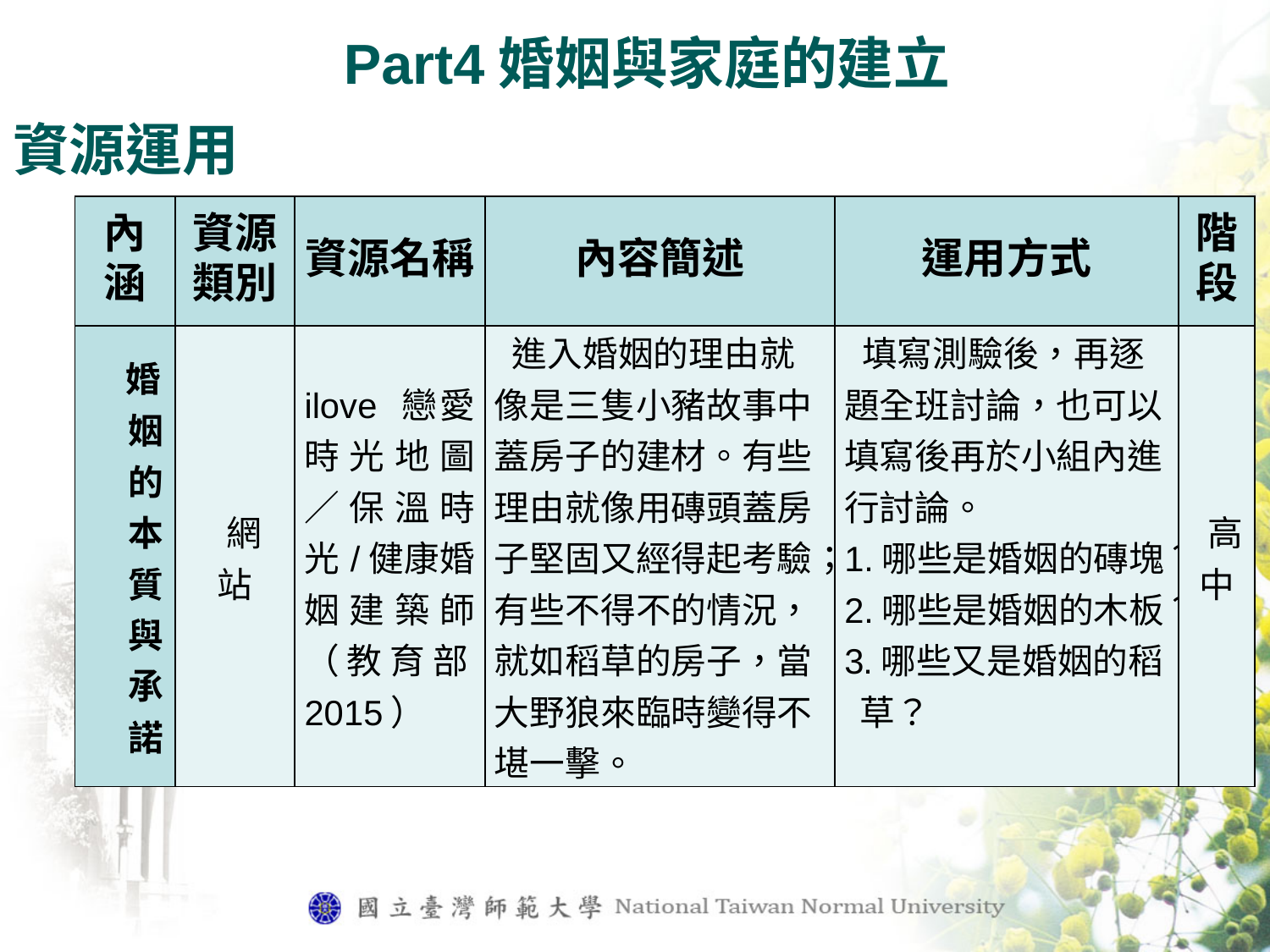

Part4婚姻與家庭的建立
資源運用
| 內涵 | 資源類別 | 資源名稱 | 內容簡述 | 運用方式 | 階段 |
| --- | --- | --- | --- | --- | --- |
| 婚姻的本質與承諾 | 網站 | ilove 戀愛時光地圖／保溫時光/健康婚姻建築師（教育部，2015） | 進入婚姻的理由就像是三隻小豬故事中蓋房子的建材。有些理由就像用磚頭蓋房子堅固又經得起考驗；有些不得不的情況，就如稻草的房子，當大野狼來臨時變得不堪一擊。 | 填寫測驗後，再逐題全班討論，也可以填寫後再於小組內進行討論。 1.哪些是婚姻的磚塊？ 2.哪些是婚姻的木板？ 3.哪些又是婚姻的稻草？ | 高中 |